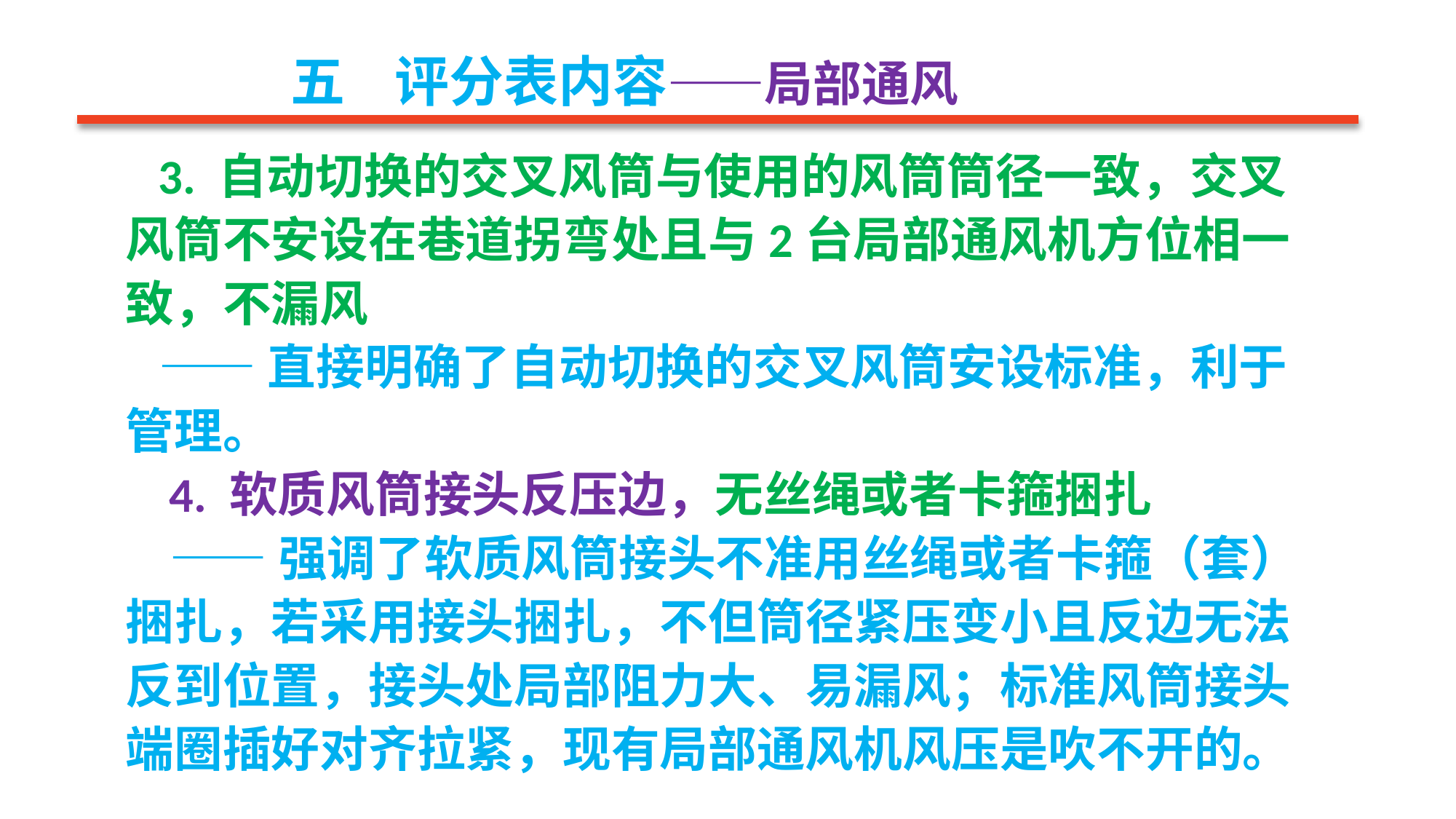

五    评分表内容——局部通风
   3. 自动切换的交叉风筒与使用的风筒筒径一致，交叉风筒不安设在巷道拐弯处且与2台局部通风机方位相一致，不漏风
   ——直接明确了自动切换的交叉风筒安设标准，利于管理。
    4. 软质风筒接头反压边，无丝绳或者卡箍捆扎
    ——强调了软质风筒接头不准用丝绳或者卡箍（套）捆扎，若采用接头捆扎，不但筒径紧压变小且反边无法反到位置，接头处局部阻力大、易漏风；标准风筒接头端圈插好对齐拉紧，现有局部通风机风压是吹不开的。